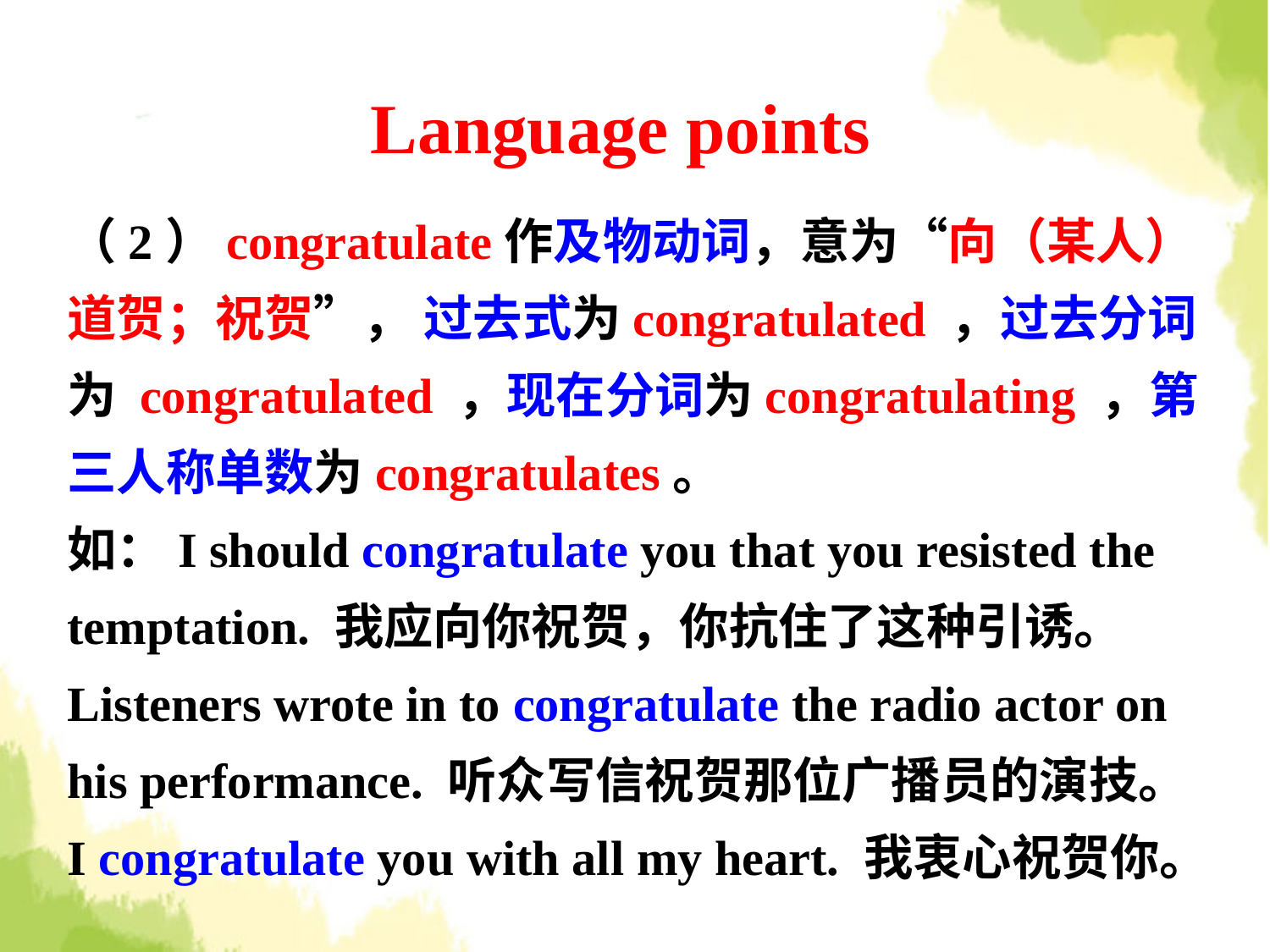

Language points
（2）congratulate作及物动词，意为“向（某人）道贺；祝贺”， 过去式为congratulated ，过去分词为 congratulated ，现在分词为congratulating ，第三人称单数为congratulates。
如：I should congratulate you that you resisted the temptation. 我应向你祝贺，你抗住了这种引诱。
Listeners wrote in to congratulate the radio actor on his performance. 听众写信祝贺那位广播员的演技。
I congratulate you with all my heart. 我衷心祝贺你。